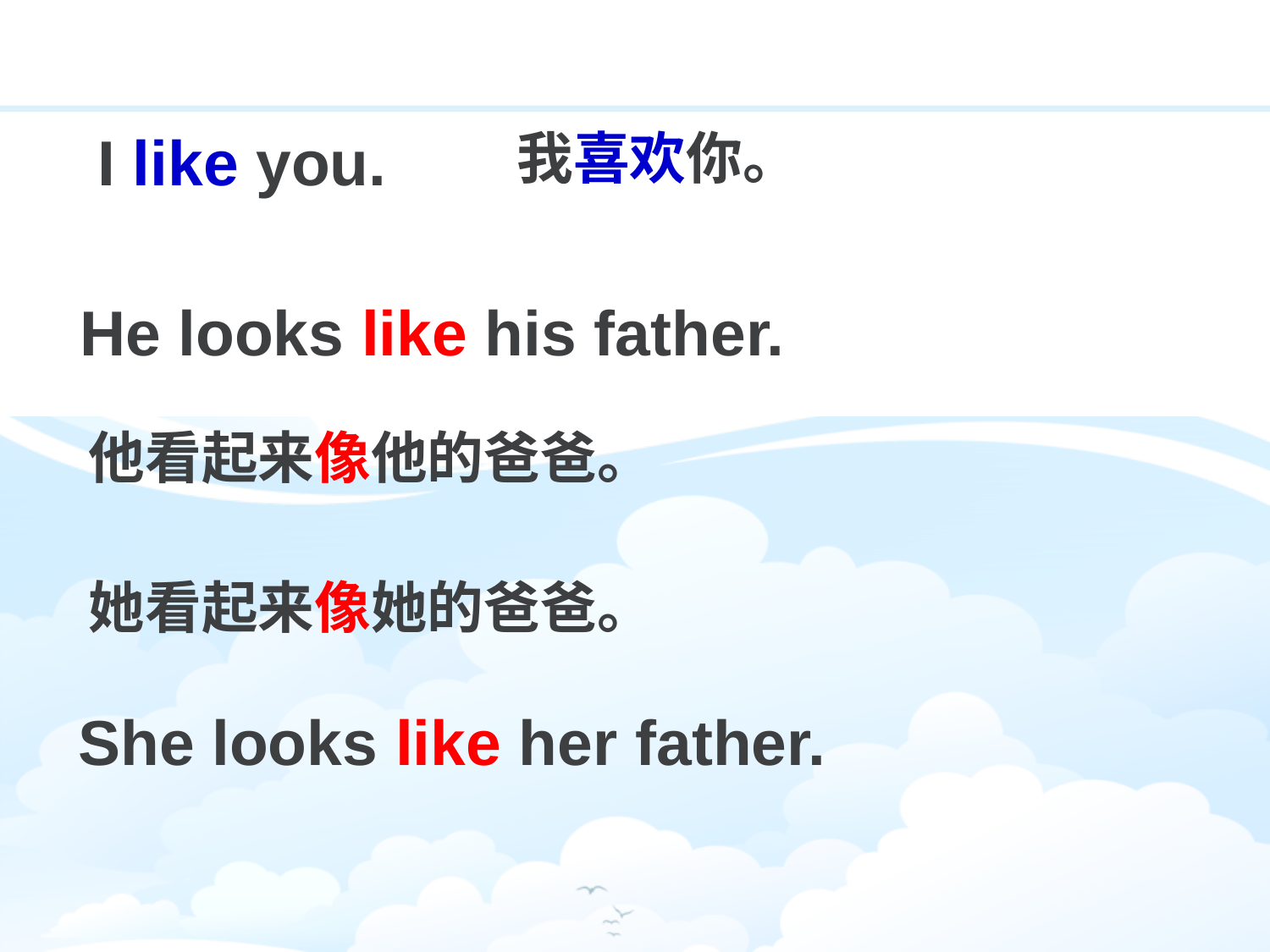

I like you.
我喜欢你。

He looks like his father.

他看起来像他的爸爸。
她看起来像她的爸爸。
She looks like her father.